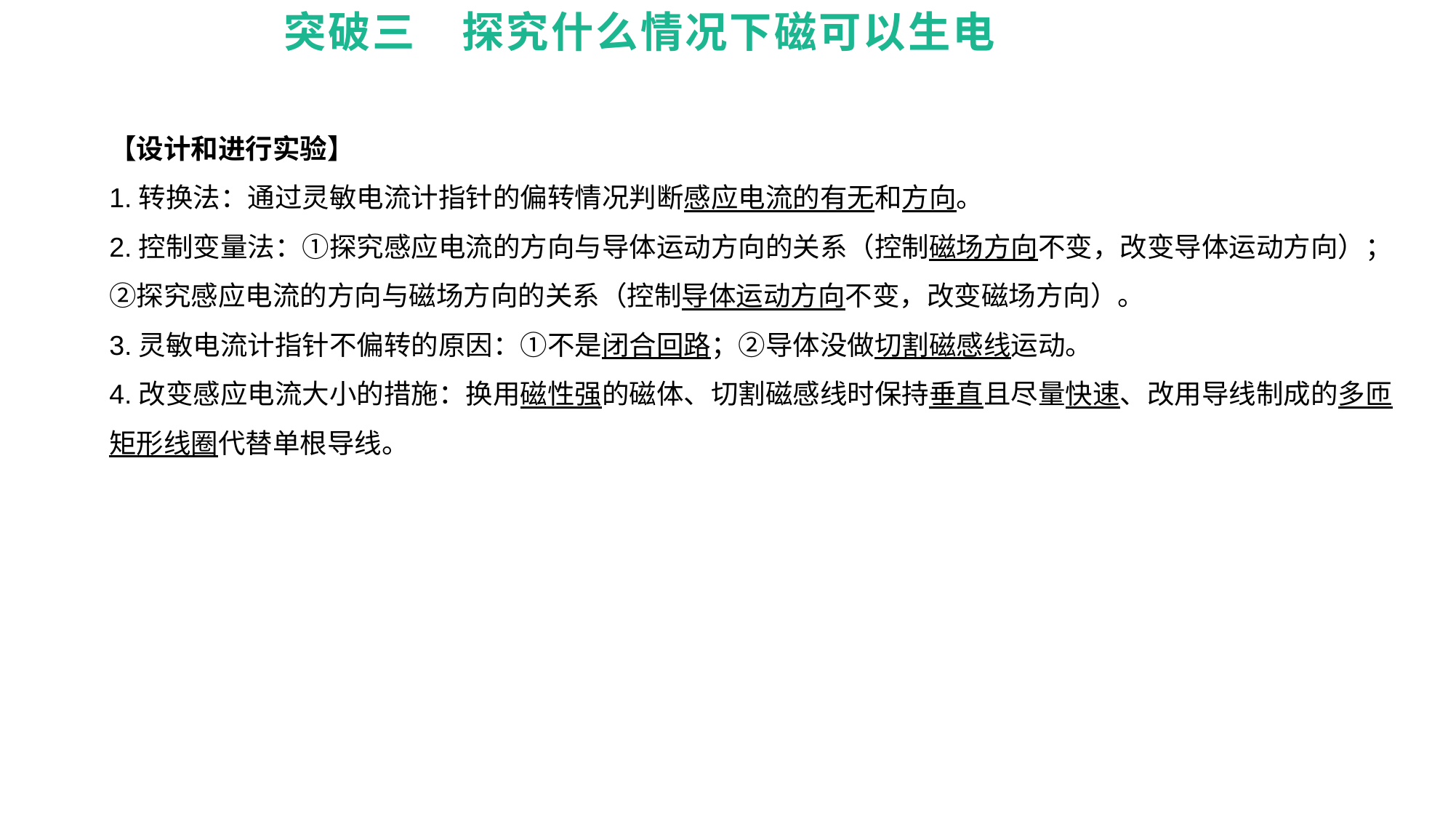

突破三　探究什么情况下磁可以生电
【设计和进行实验】
1.转换法：通过灵敏电流计指针的偏转情况判断感应电流的有无和方向。
2.控制变量法：①探究感应电流的方向与导体运动方向的关系（控制磁场方向不变，改变导体运动方向）；②探究感应电流的方向与磁场方向的关系（控制导体运动方向不变，改变磁场方向）。
3.灵敏电流计指针不偏转的原因：①不是闭合回路；②导体没做切割磁感线运动。
4.改变感应电流大小的措施：换用磁性强的磁体、切割磁感线时保持垂直且尽量快速、改用导线制成的多匝矩形线圈代替单根导线。
实验突破 素养提升